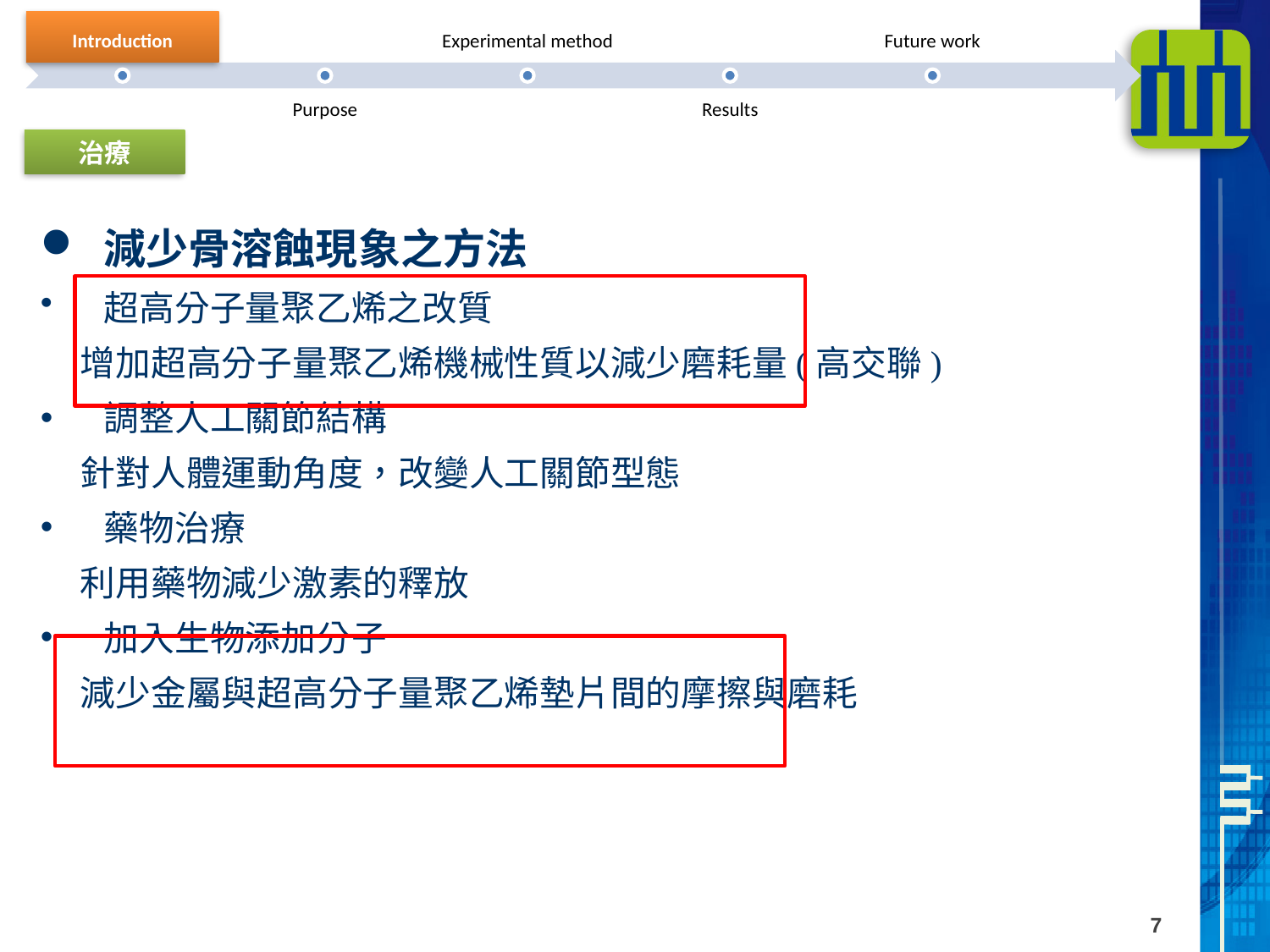

Introduction
Purpose
Experimental method
Results
Future work
治療
減少骨溶蝕現象之方法
超高分子量聚乙烯之改質
    增加超高分子量聚乙烯機械性質以減少磨耗量(高交聯)
調整人工關節結構
    針對人體運動角度，改變人工關節型態
藥物治療
    利用藥物減少激素的釋放
加入生物添加分子
    減少金屬與超高分子量聚乙烯墊片間的摩擦與磨耗

7